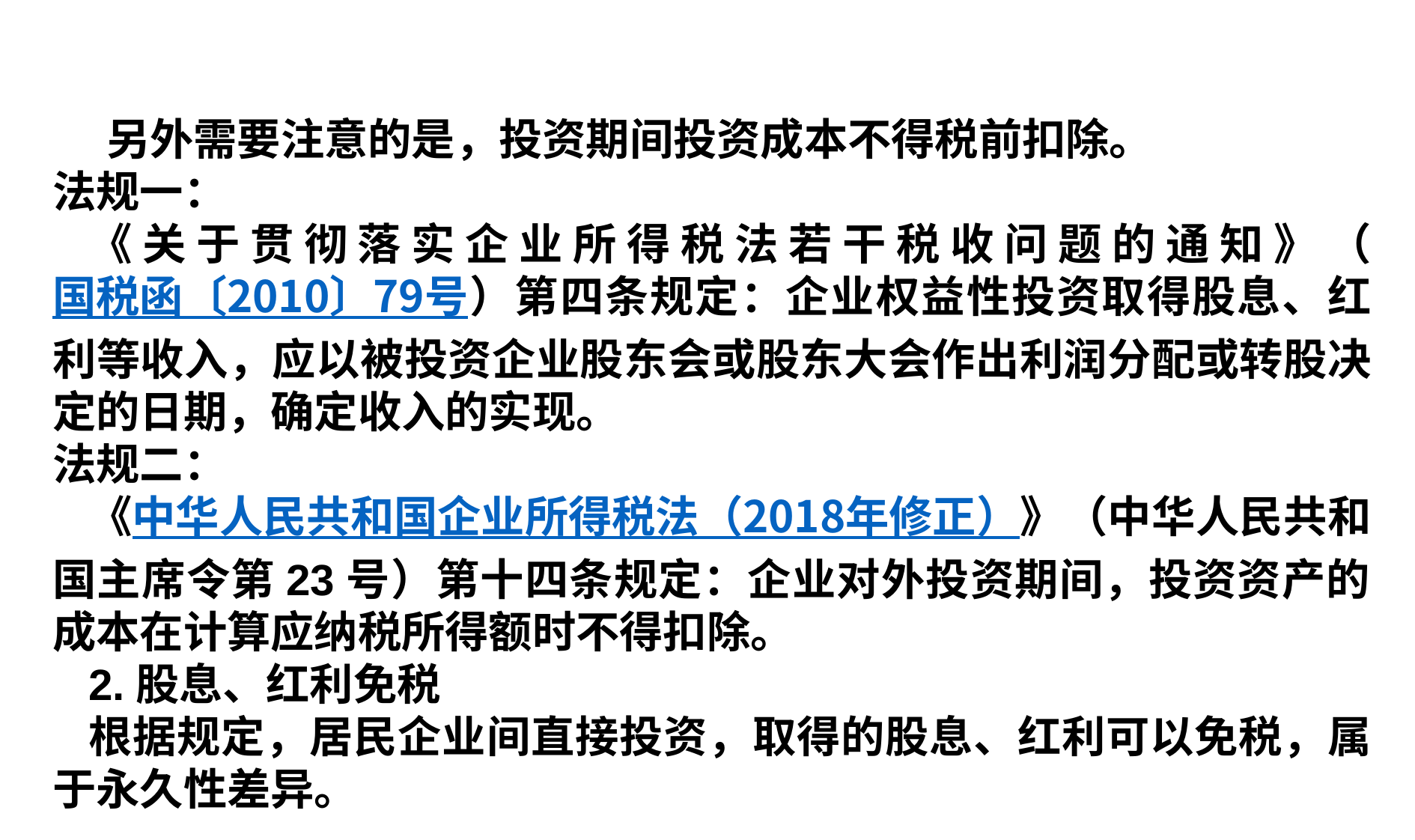

另外需要注意的是，投资期间投资成本不得税前扣除。
法规一：
《关于贯彻落实企业所得税法若干税收问题的通知》（国税函〔2010〕79号）第四条规定：企业权益性投资取得股息、红利等收入，应以被投资企业股东会或股东大会作出利润分配或转股决定的日期，确定收入的实现。
法规二：
《中华人民共和国企业所得税法（2018年修正）》（中华人民共和国主席令第23号）第十四条规定：企业对外投资期间，投资资产的成本在计算应纳税所得额时不得扣除。
2.股息、红利免税
根据规定，居民企业间直接投资，取得的股息、红利可以免税，属于永久性差异。